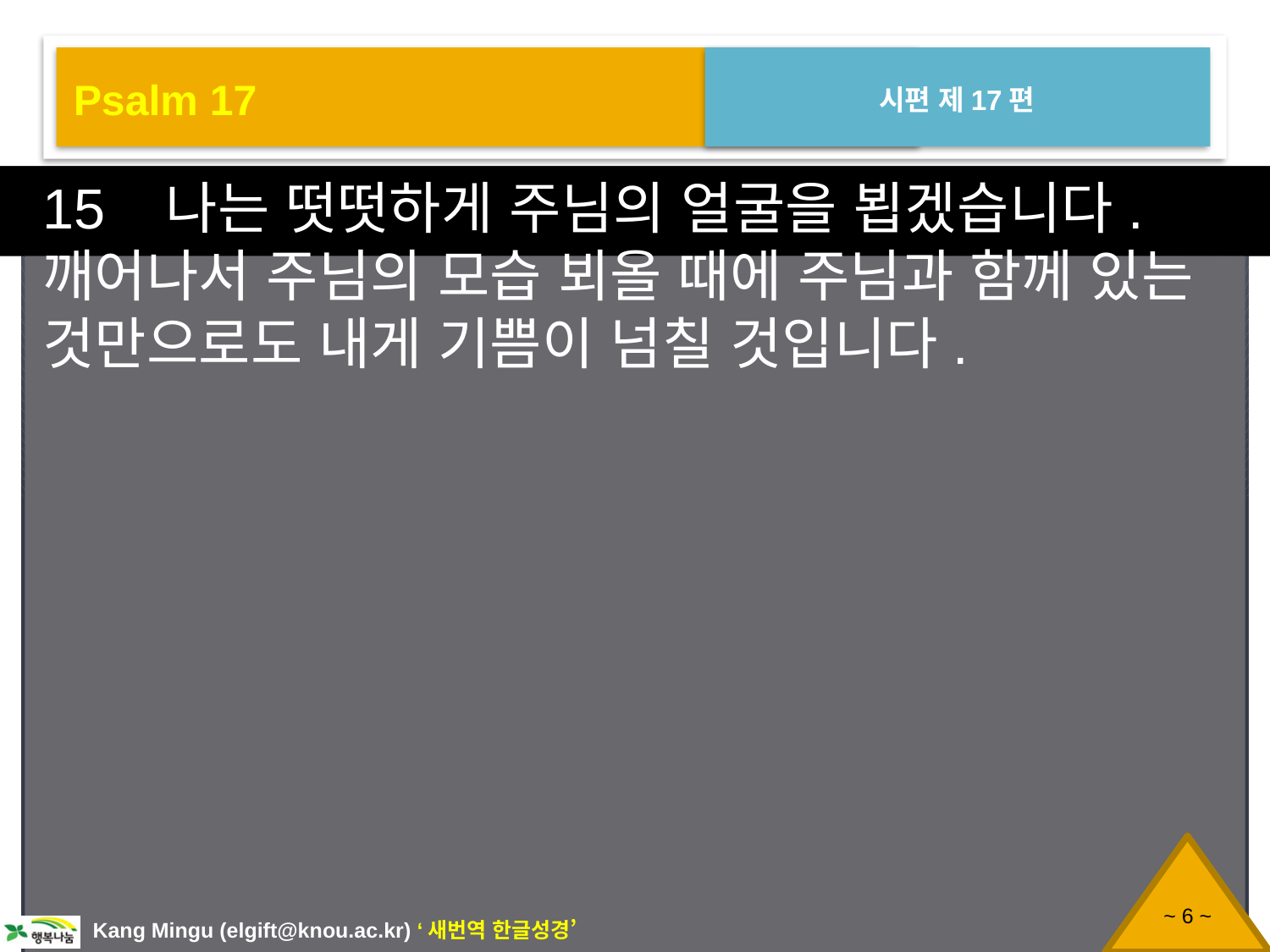

Psalm 17
시편 제17편
15   나는 떳떳하게 주님의 얼굴을 뵙겠습니다. 깨어나서 주님의 모습 뵈올 때에 주님과 함께 있는 것만으로도 내게 기쁨이 넘칠 것입니다.